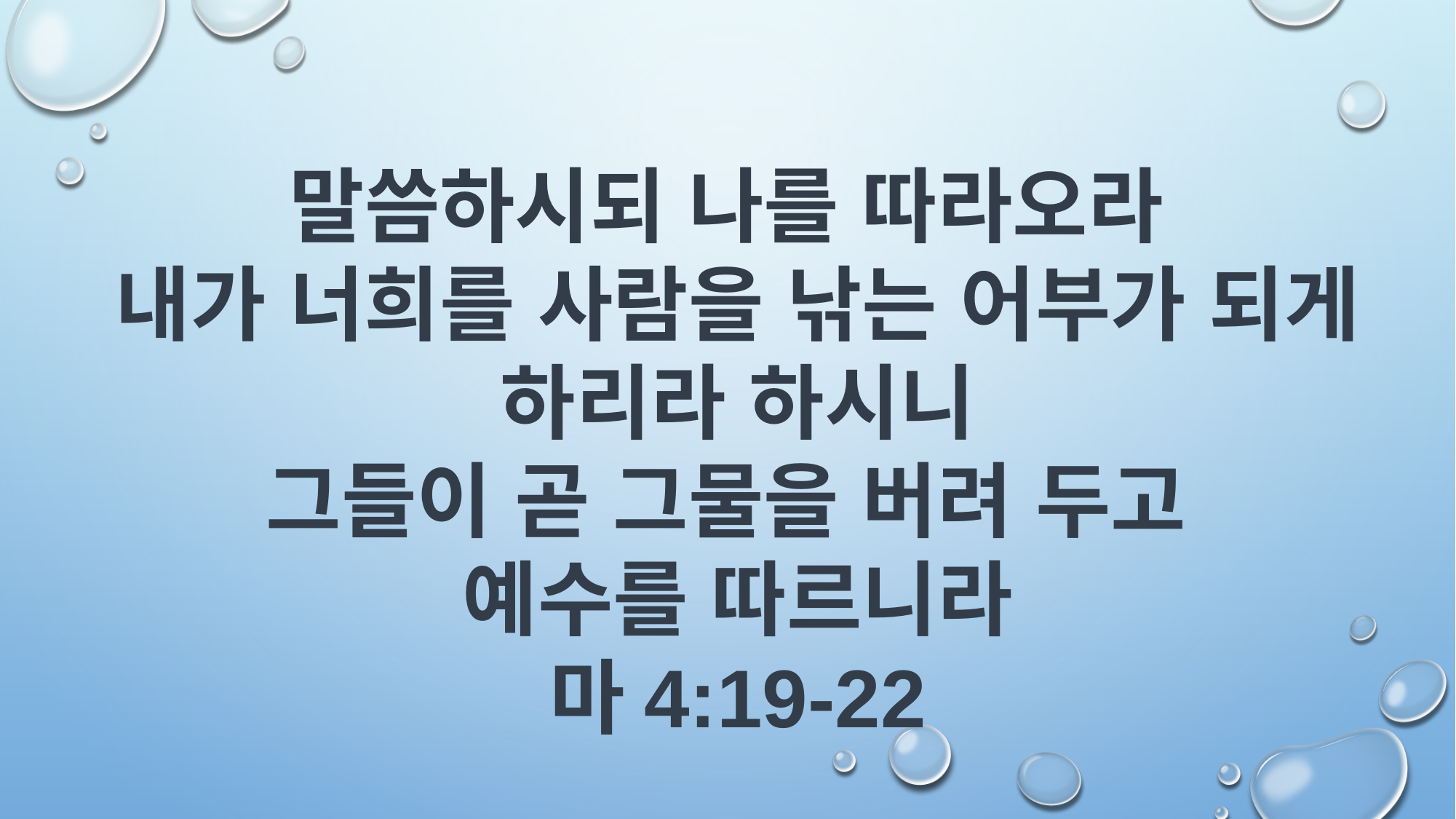

말씀하시되 나를 따라오라
내가 너희를 사람을 낚는 어부가 되게 하리라 하시니
그들이 곧 그물을 버려 두고
예수를 따르니라
마4:19-22